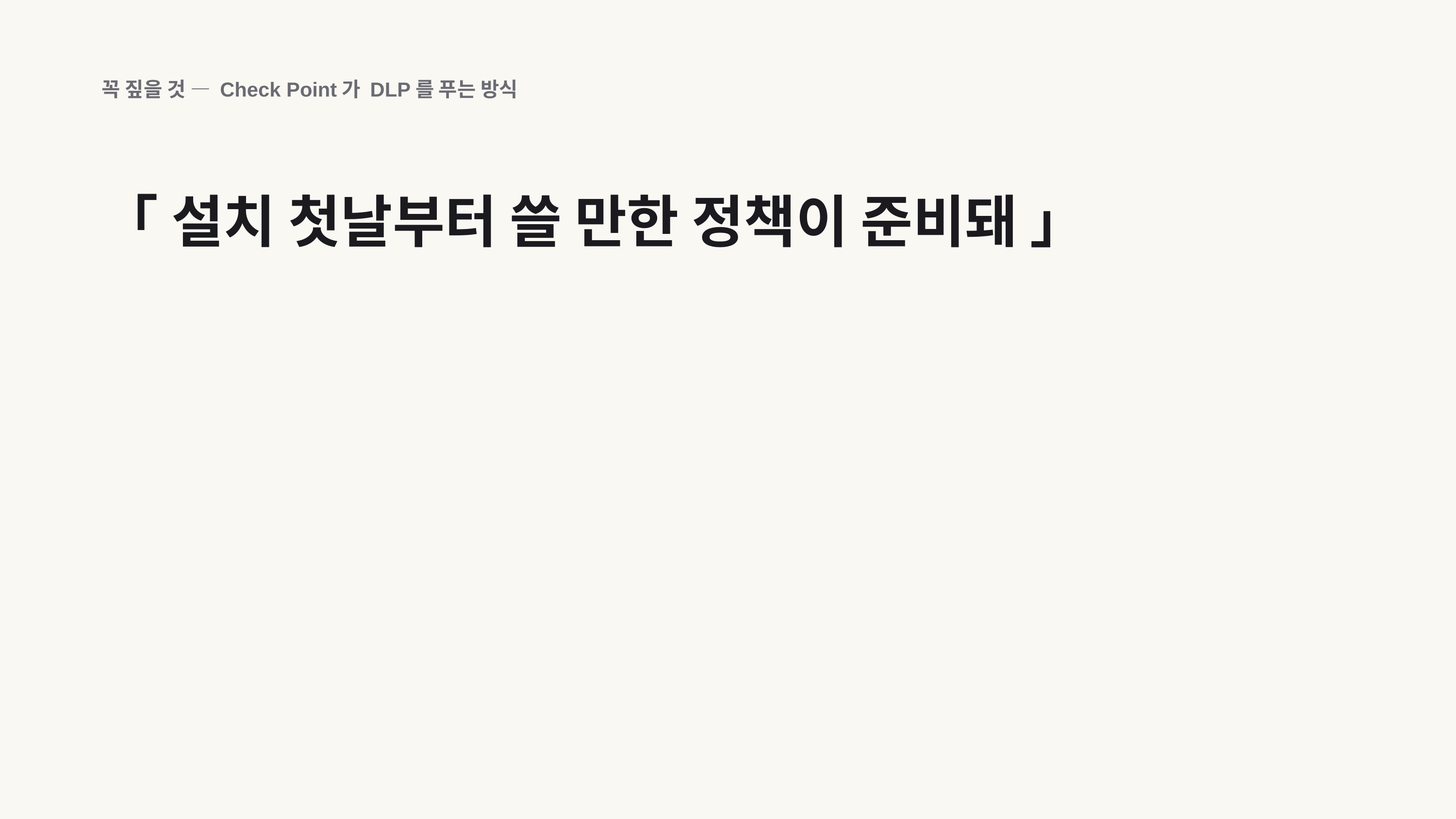

꼭 짚을 것 — Check Point가 DLP를 푸는 방식
「 설치 첫날부터 쓸 만한 정책이 준비돼 」